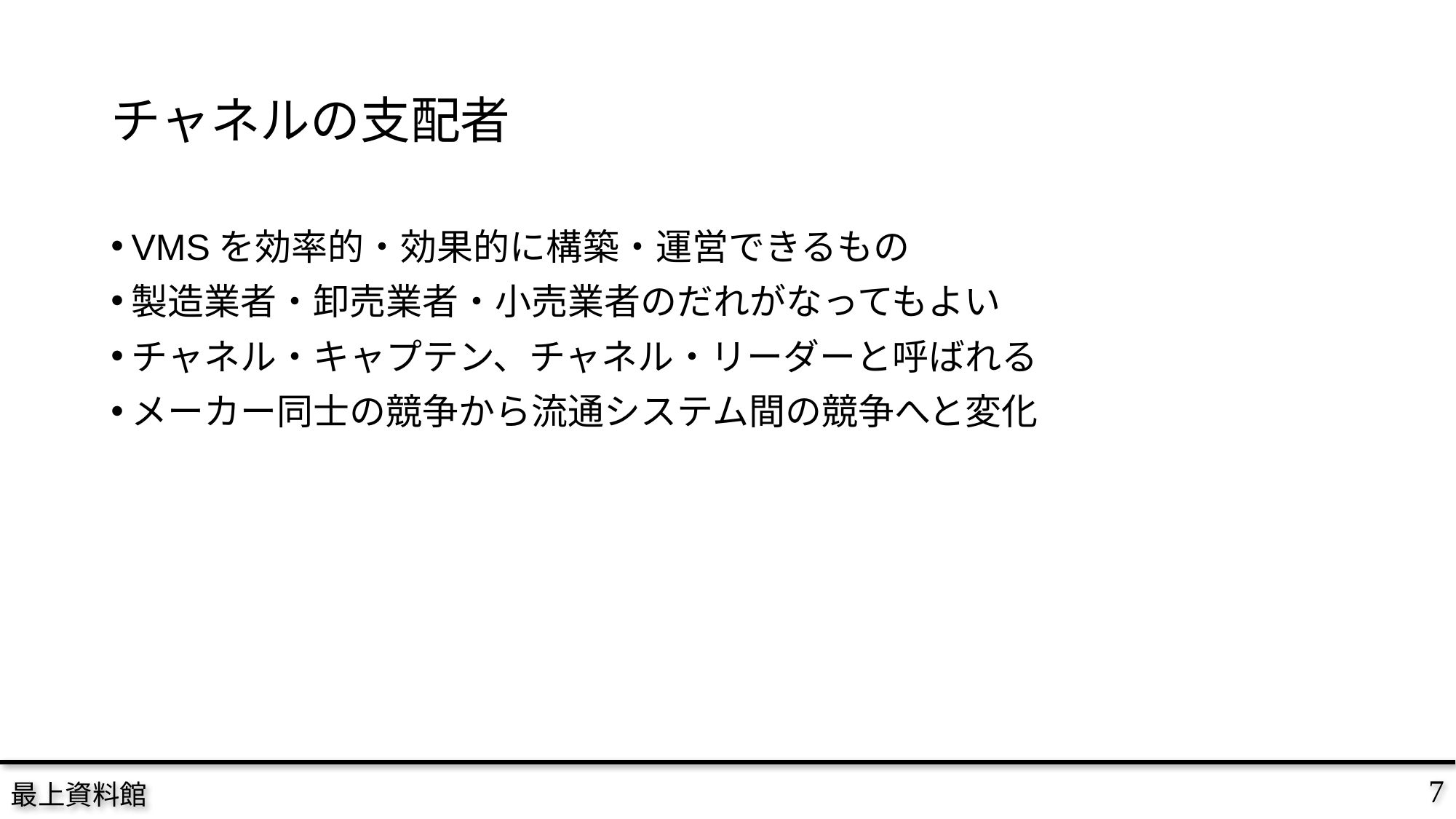

# チャネルの支配者
VMSを効率的・効果的に構築・運営できるもの
製造業者・卸売業者・小売業者のだれがなってもよい
チャネル・キャプテン、チャネル・リーダーと呼ばれる
メーカー同士の競争から流通システム間の競争へと変化